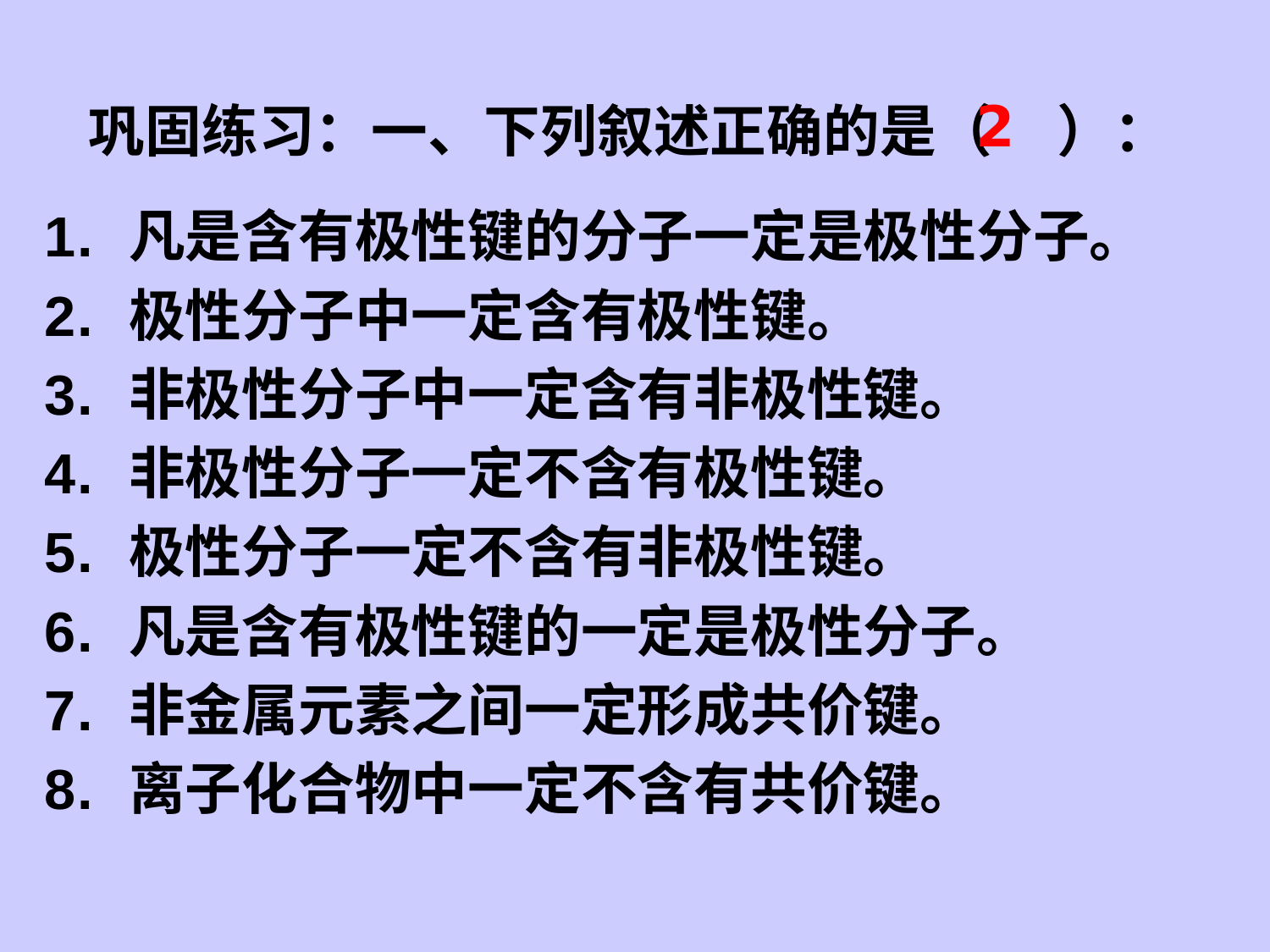

2
# 巩固练习：一、下列叙述正确的是（     ）：
凡是含有极性键的分子一定是极性分子。
极性分子中一定含有极性键。
非极性分子中一定含有非极性键。
非极性分子一定不含有极性键。
极性分子一定不含有非极性键。
凡是含有极性键的一定是极性分子。
非金属元素之间一定形成共价键。
离子化合物中一定不含有共价键。